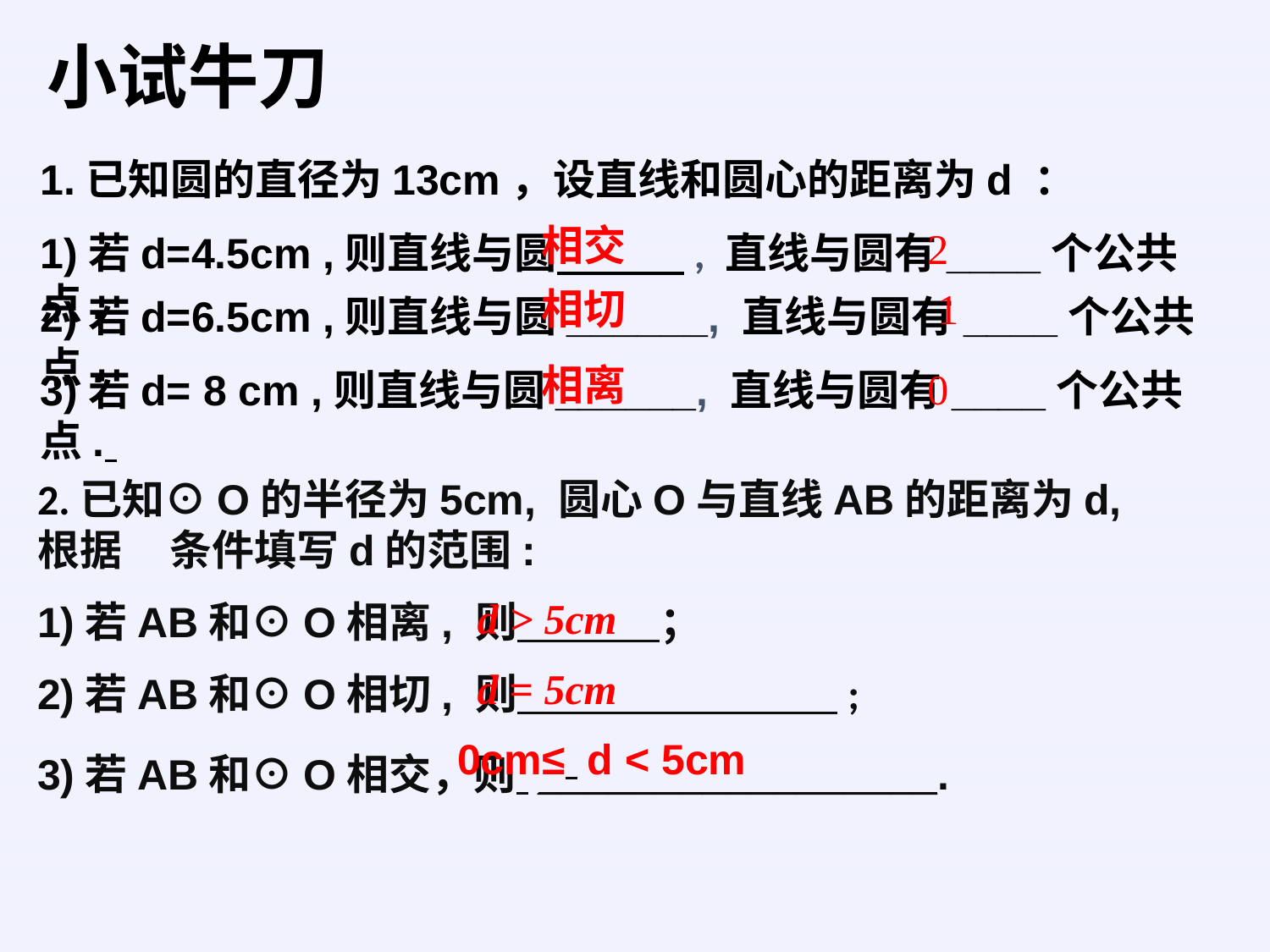

小试牛刀
1.已知圆的直径为13cm，设直线和圆心的距离为d ：
1)若d=4.5cm ,则直线与圆　　　, 直线与圆有____个公共点.
2)若d=6.5cm ,则直线与圆______, 直线与圆有____个公共点.
3)若d= 8 cm ,则直线与圆______, 直线与圆有____个公共点.
相交
2
相切
1
相离
0
2.已知⊙O的半径为5cm, 圆心O与直线AB的距离为d, 根据    条件填写d的范围:
1)若AB和⊙O相离, 则            ；
2)若AB和⊙O相切, 则                           ;
3)若AB和⊙O相交，则 _________________.
d > 5cm
d = 5cm
0cm≤
d < 5cm